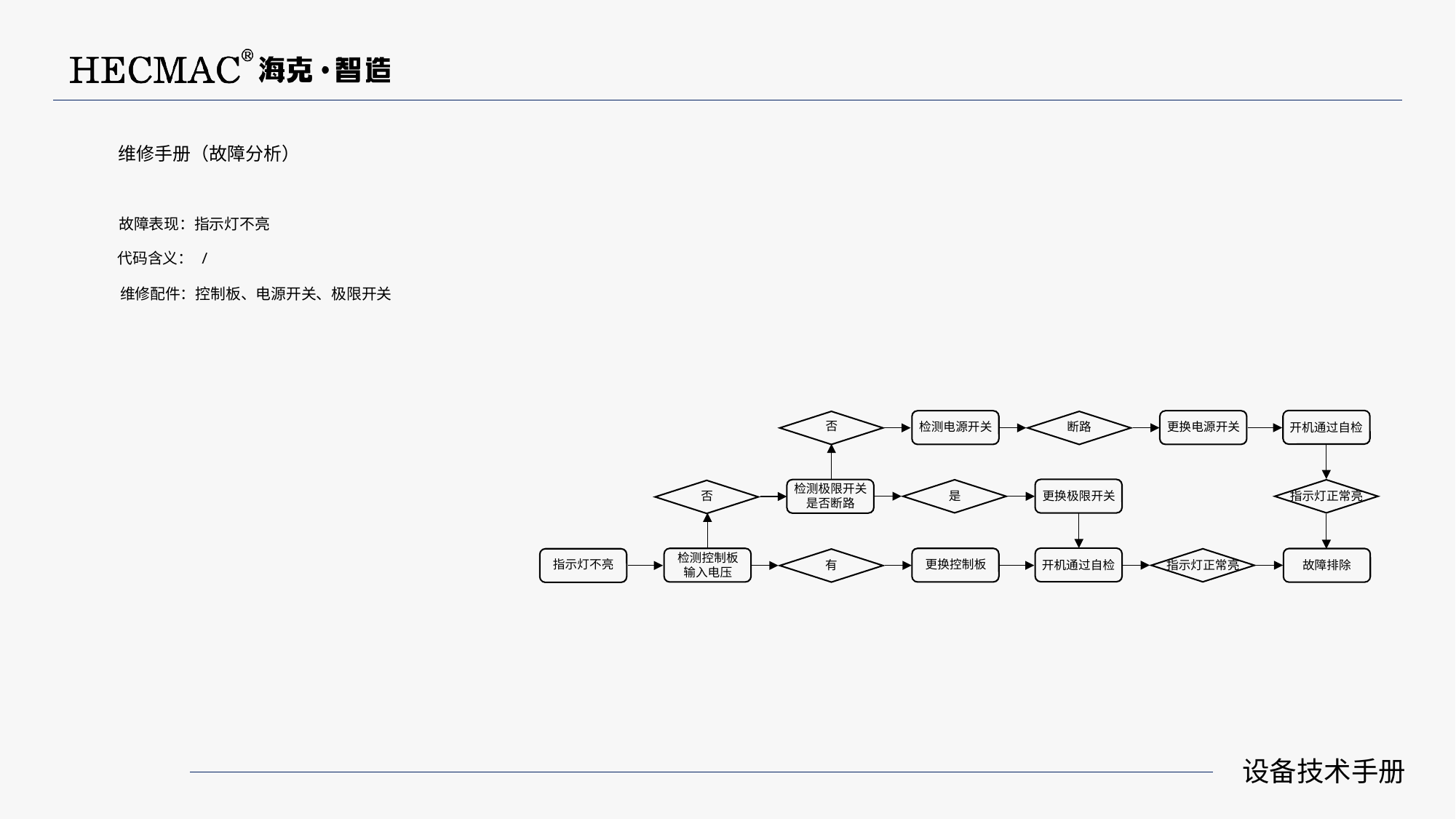

维修手册（故障分析）
故障表现：指示灯不亮
代码含义： /
维修配件：控制板、电源开关、极限开关

否
断路
检测电源开关
更换电源开关
开机通过自检
检测极限开关
是否断路

更换极限开关
是
指示灯正常亮
否
检测控制板
输入电压

指示灯不亮
更换控制板
指示灯正常亮
开机通过自检
有
故障排除